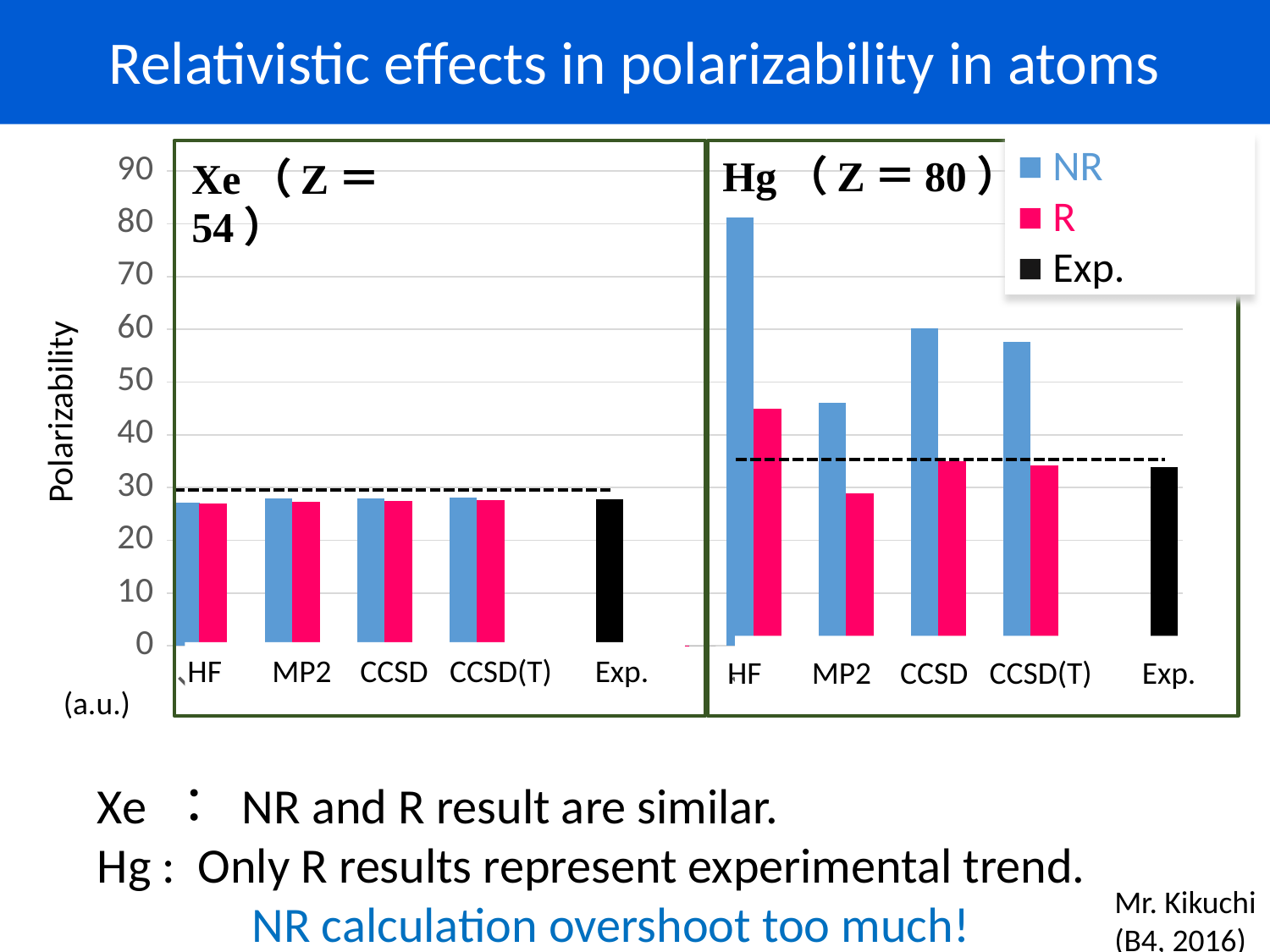

Relativistic effects in polarizability in atoms
■ NR
■ R
■ Exp.

### Chart

| Category | NR　α(a.u.) | R α(a.u.) | 実験値 |
|---|---|---|---|
| HF | 27.0960299530997 | 26.949965103995055 | None |
| MP2 | 27.92003215290606 | 27.258101908955723 | None |
| CCSD | 27.888017939403653 | 27.333953767083585 | None |
| CCSD(T) | 28.066097002010792 | 27.522037271410227 | None |
| 実験値 | None | None | 27.815 |
|  | 0.0 | 0.0 | 0.0 |
| HF | 81.18004188872874 | 44.85991667024791 | None |
| MP2 | 46.000059228390455 | 28.799695428460836 | None |
| CCSD | 60.179445426911116 | 34.98062142170966 | None |
| CCSD(T) | 57.659781305119395 | 34.159893402829766 | None |
| 実験値 | None | None | 33.91 |

Polarizability

HF       MP2    CCSD   CCSD(T)      Exp.
HF       MP2    CCSD   CCSD(T)       Exp.
(a.u.)
Xe ： NR and R result are similar.
Hg :  Only R results represent experimental trend.
　　    NR calculation overshoot too much!
Mr. Kikuchi
(B4, 2016)